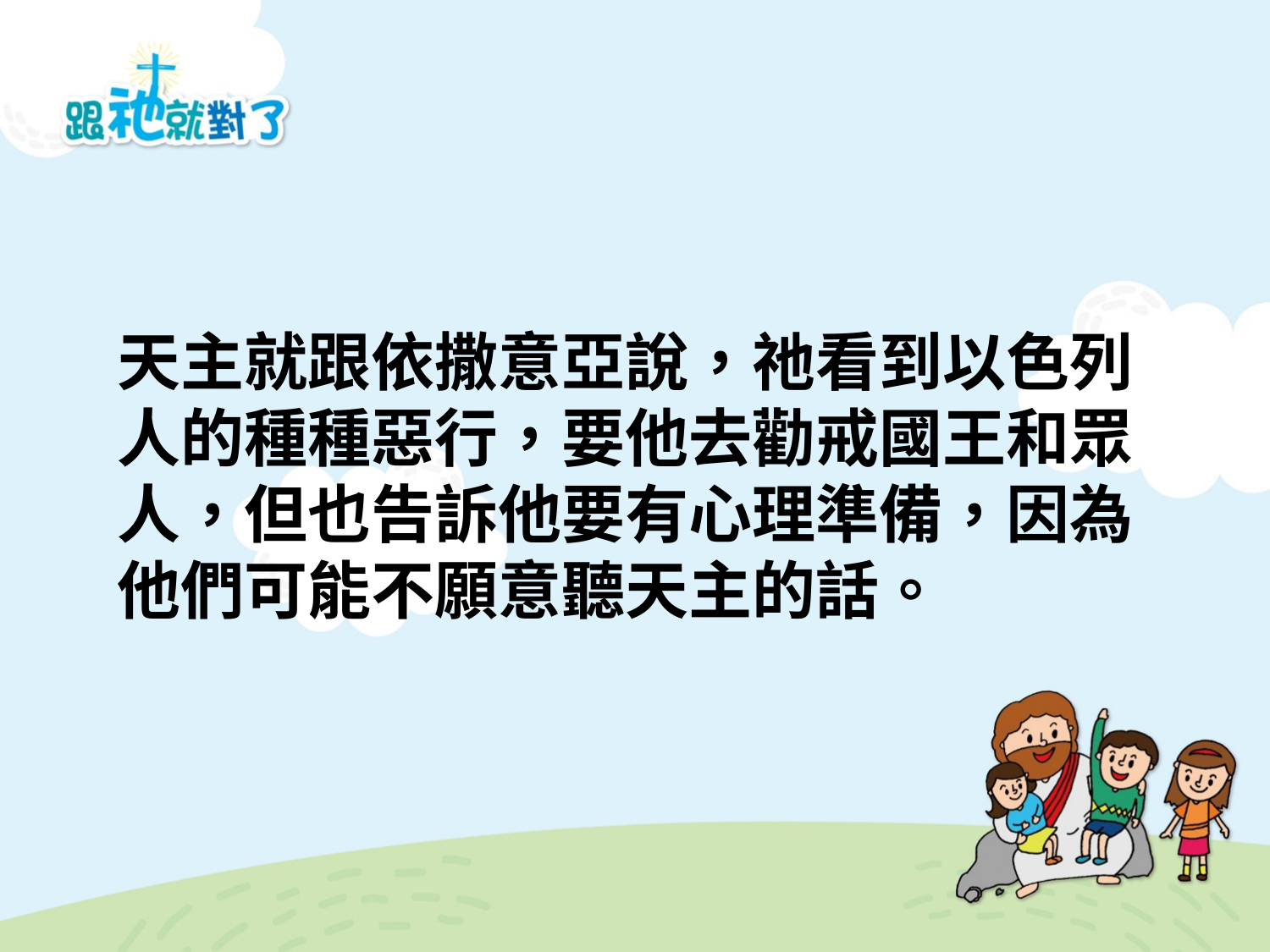

天主就跟依撒意亞說，祂看到以色列人的種種惡行，要他去勸戒國王和眾人，但也告訴他要有心理準備，因為他們可能不願意聽天主的話。